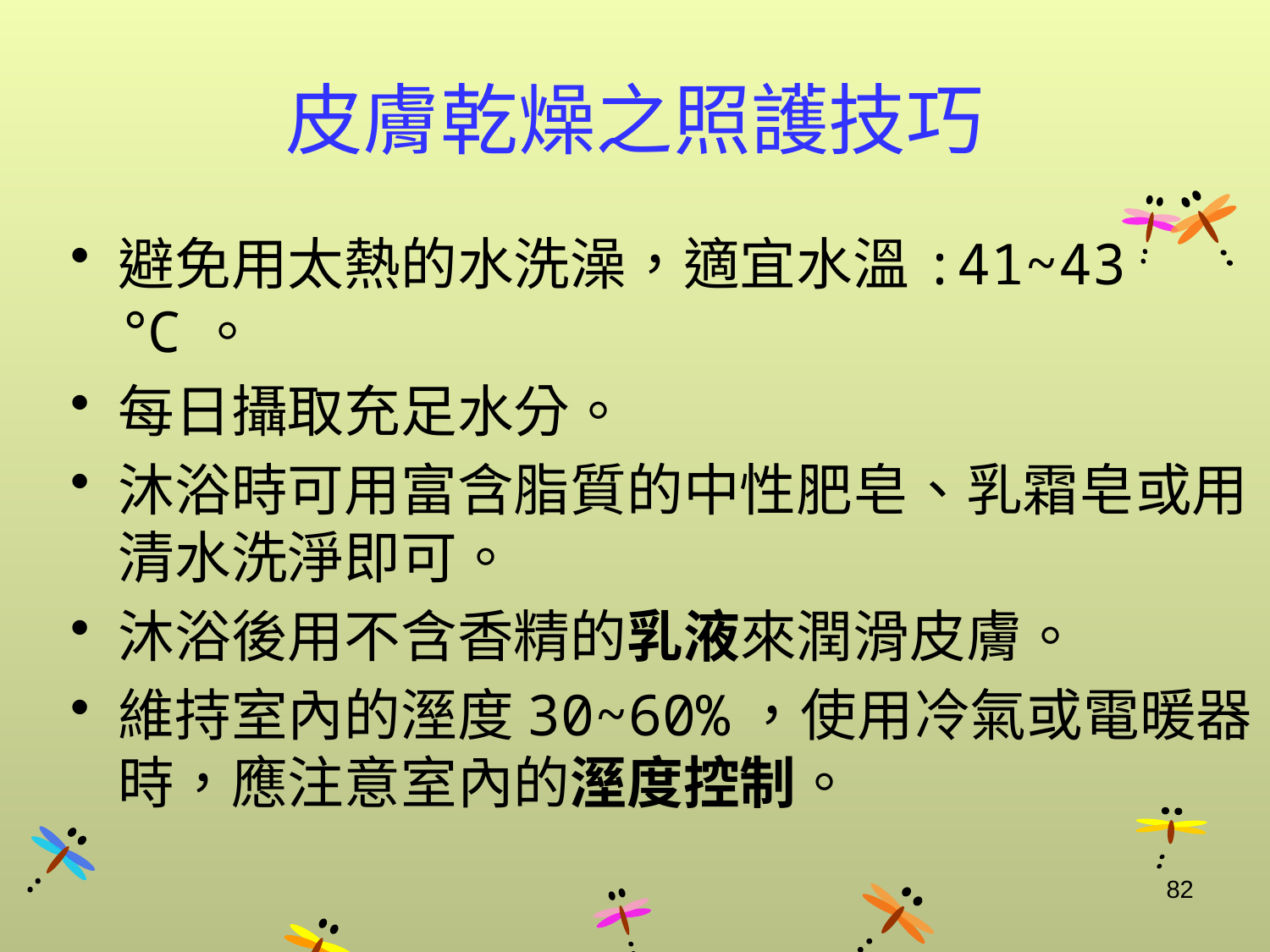

# 皮膚乾燥之照護技巧
避免用太熱的水洗澡，適宜水溫:41~43 ℃。
每日攝取充足水分。
沐浴時可用富含脂質的中性肥皂、乳霜皂或用清水洗淨即可。
沐浴後用不含香精的乳液來潤滑皮膚。
維持室內的溼度30~60%，使用冷氣或電暖器時，應注意室內的溼度控制。

82